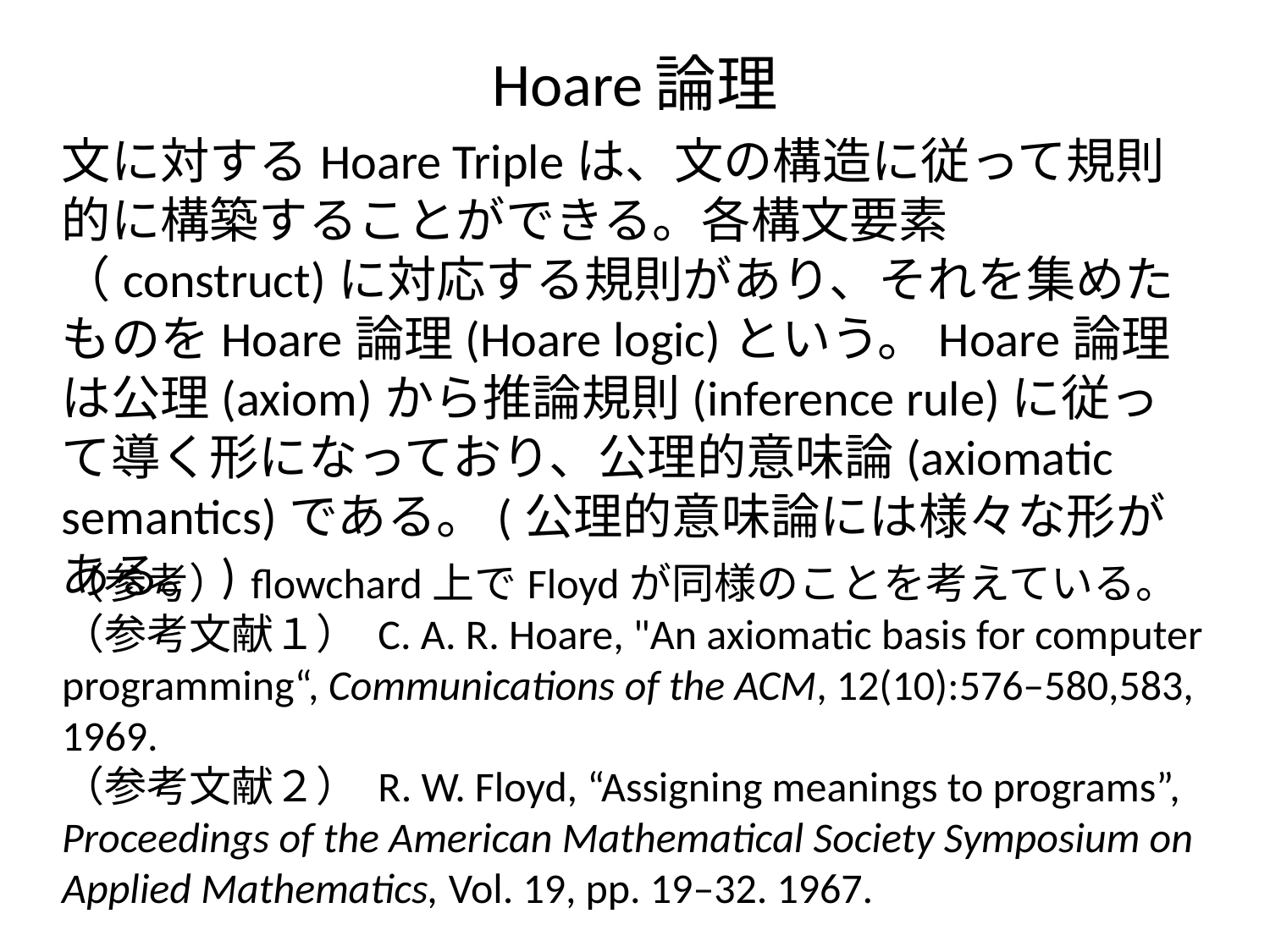

# Hoare論理
文に対するHoare Tripleは、文の構造に従って規則的に構築することができる。各構文要素（construct)に対応する規則があり、それを集めたものをHoare論理(Hoare logic)という。Hoare論理は公理(axiom)から推論規則(inference rule)に従って導く形になっており、公理的意味論(axiomatic semantics)である。(公理的意味論には様々な形がある。)
（参考） flowchard上でFloydが同様のことを考えている。
（参考文献１） C. A. R. Hoare, "An axiomatic basis for computer programming“, Communications of the ACM, 12(10):576–580,583, 1969.
（参考文献２） R. W. Floyd, “Assigning meanings to programs”, Proceedings of the American Mathematical Society Symposium on Applied Mathematics, Vol. 19, pp. 19–32. 1967.